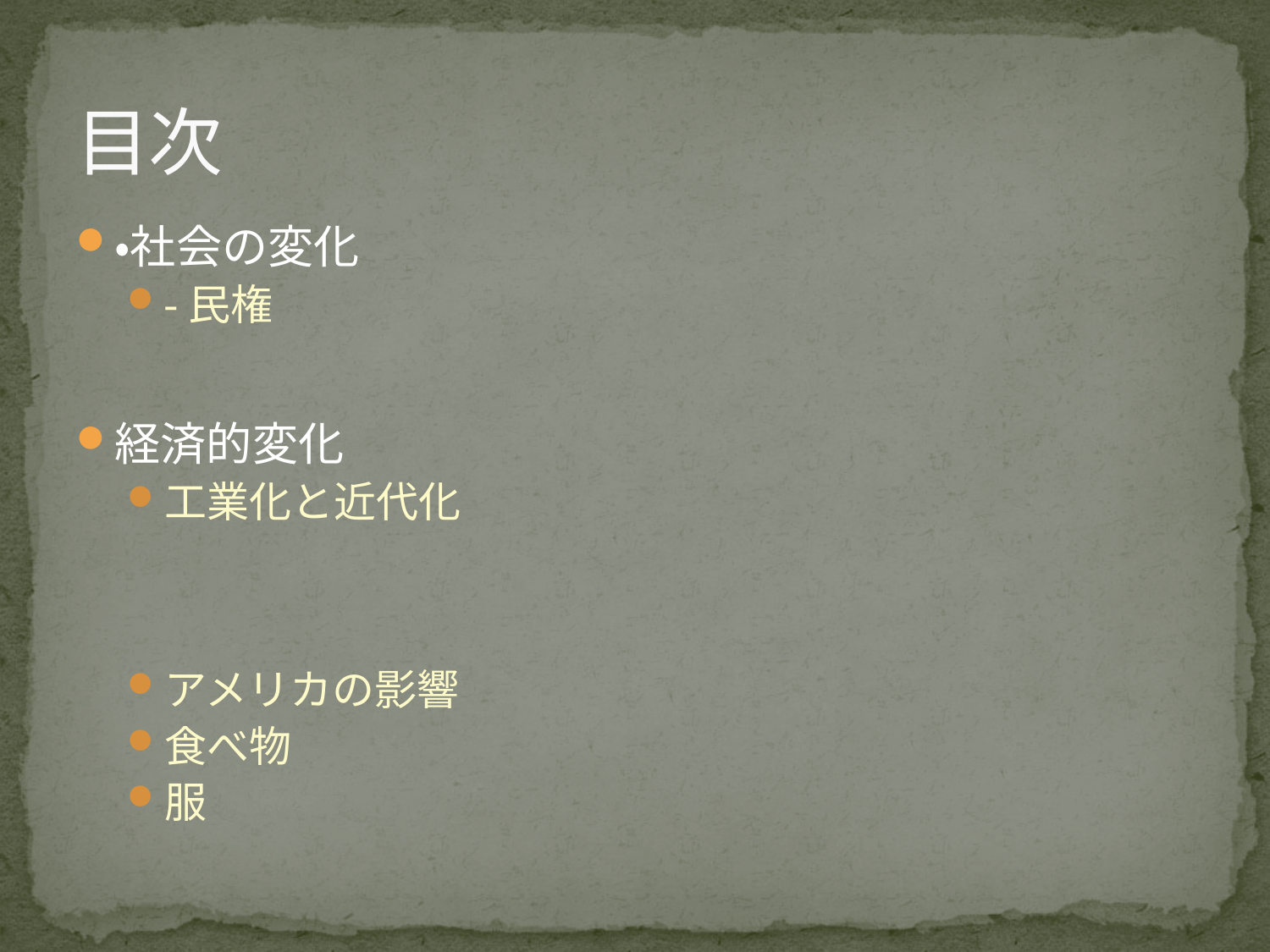

# 目次
・社会の変化
-民権

経済的変化
工業化と近代化

アメリカの影響
食べ物
服